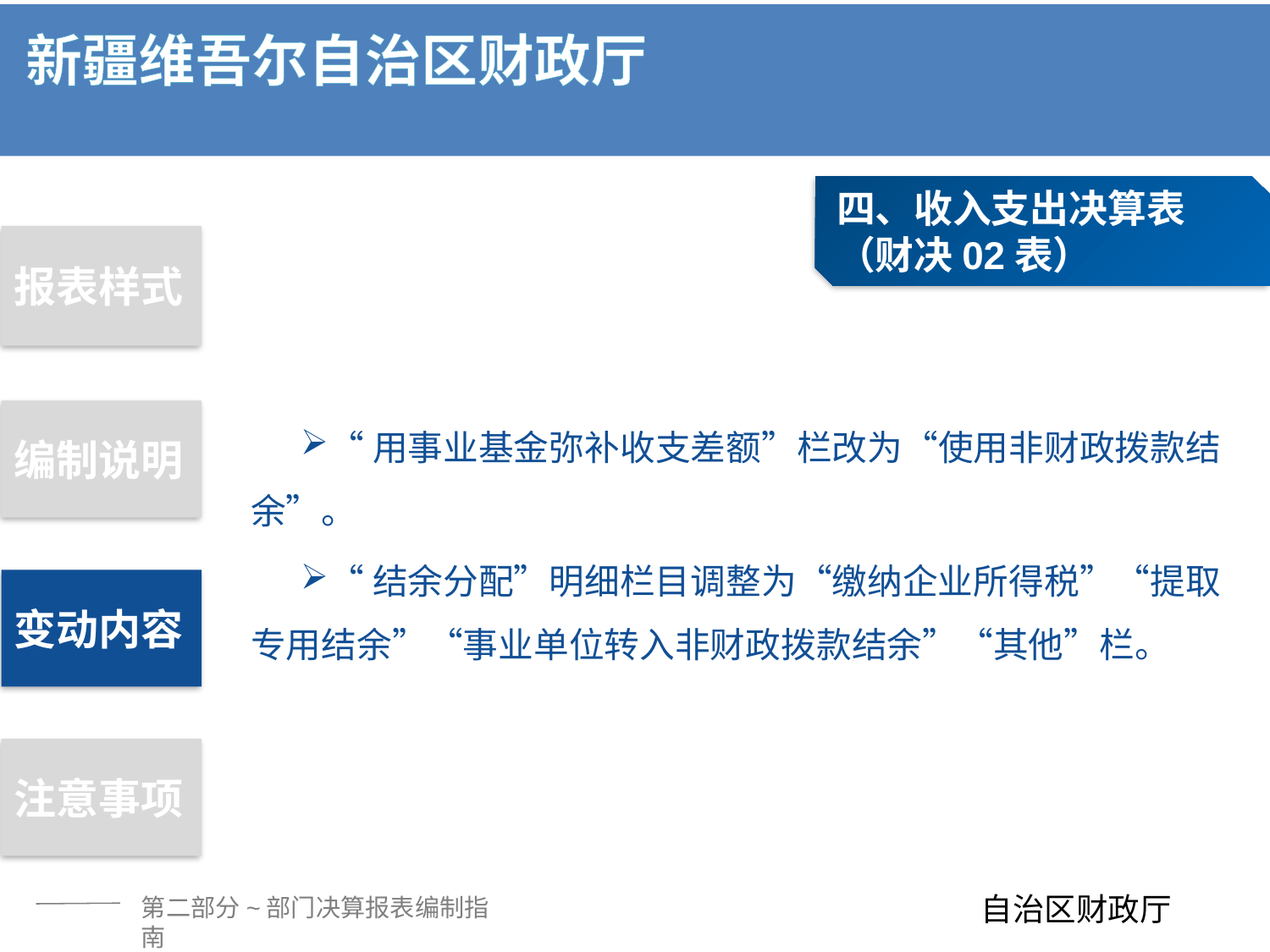

四、收入支出决算表
（财决02表）
报表样式
“用事业基金弥补收支差额”栏改为“使用非财政拨款结余”。
“结余分配”明细栏目调整为“缴纳企业所得税”“提取专用结余”“事业单位转入非财政拨款结余”“其他”栏。
编制说明
变动内容
注意事项
第二部分~部门决算报表编制指南
38